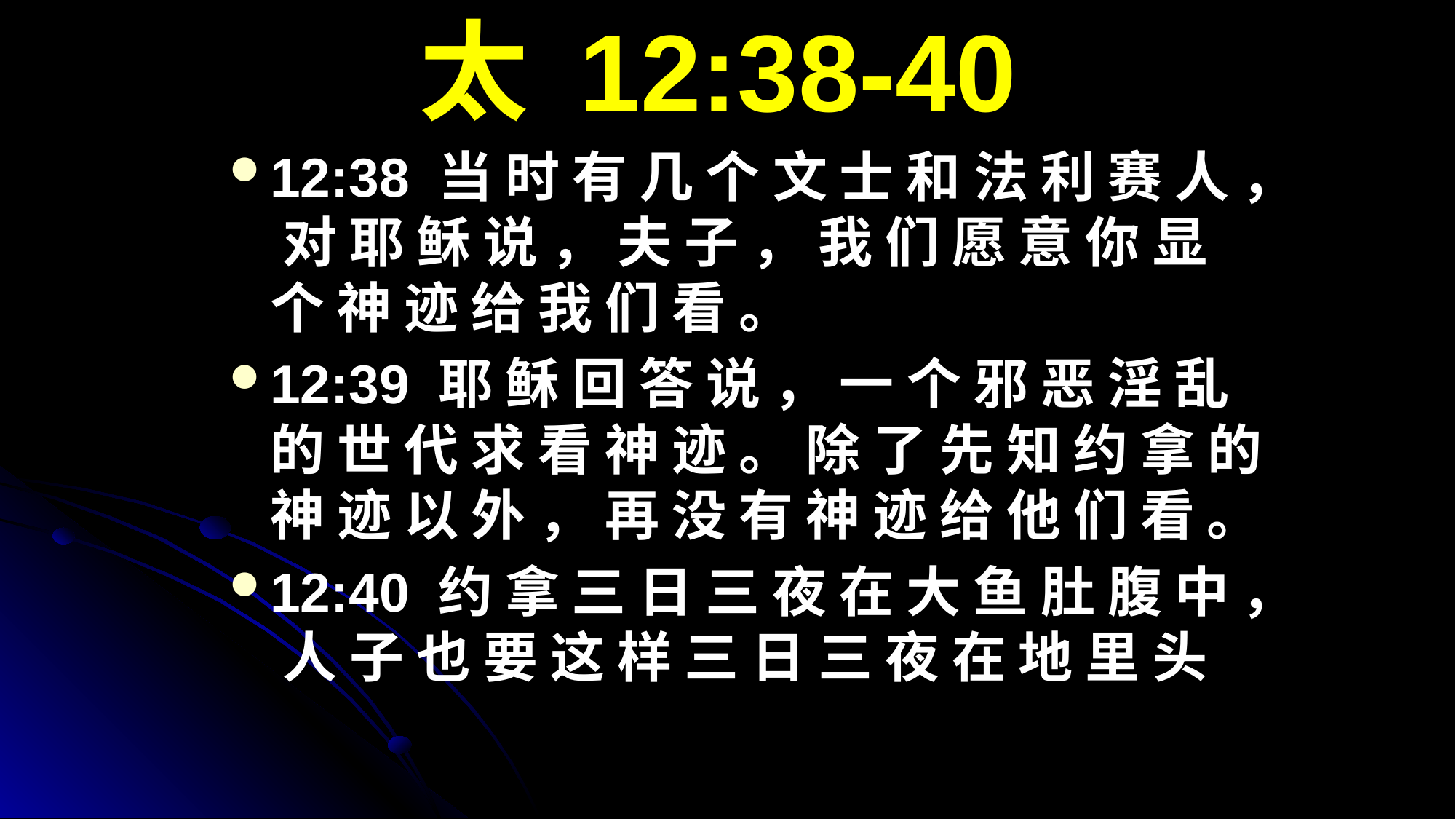

# 太 12:38-40
12:38 当 时 有 几 个 文 士 和 法 利 赛 人 ， 对 耶 稣 说 ， 夫 子 ， 我 们 愿 意 你 显 个 神 迹 给 我 们 看 。
12:39 耶 稣 回 答 说 ， 一 个 邪 恶 淫 乱 的 世 代 求 看 神 迹 。 除 了 先 知 约 拿 的 神 迹 以 外 ， 再 没 有 神 迹 给 他 们 看 。
12:40 约 拿 三 日 三 夜 在 大 鱼 肚 腹 中 ， 人 子 也 要 这 样 三 日 三 夜 在 地 里 头